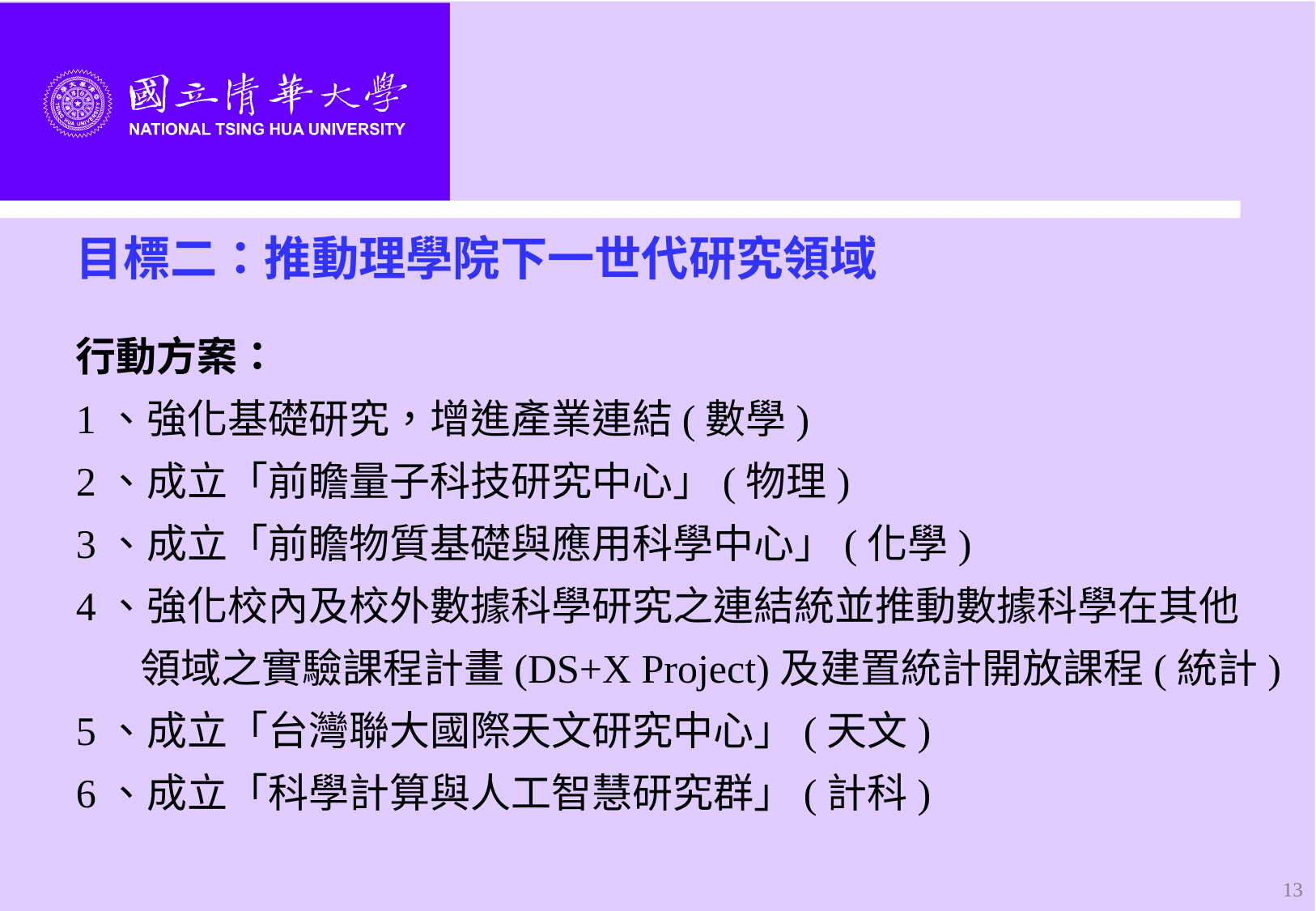

#

目標二：推動理學院下一世代研究領域
行動方案：
1、強化基礎研究，增進產業連結(數學)
2、成立「前瞻量子科技研究中心」(物理)
3、成立「前瞻物質基礎與應用科學中心」(化學)
4、強化校內及校外數據科學研究之連結統並推動數據科學在其他
      領域之實驗課程計畫(DS+X Project)及建置統計開放課程(統計)
5、成立「台灣聯大國際天文研究中心」(天文)
6、成立「科學計算與人工智慧研究群」(計科)
13